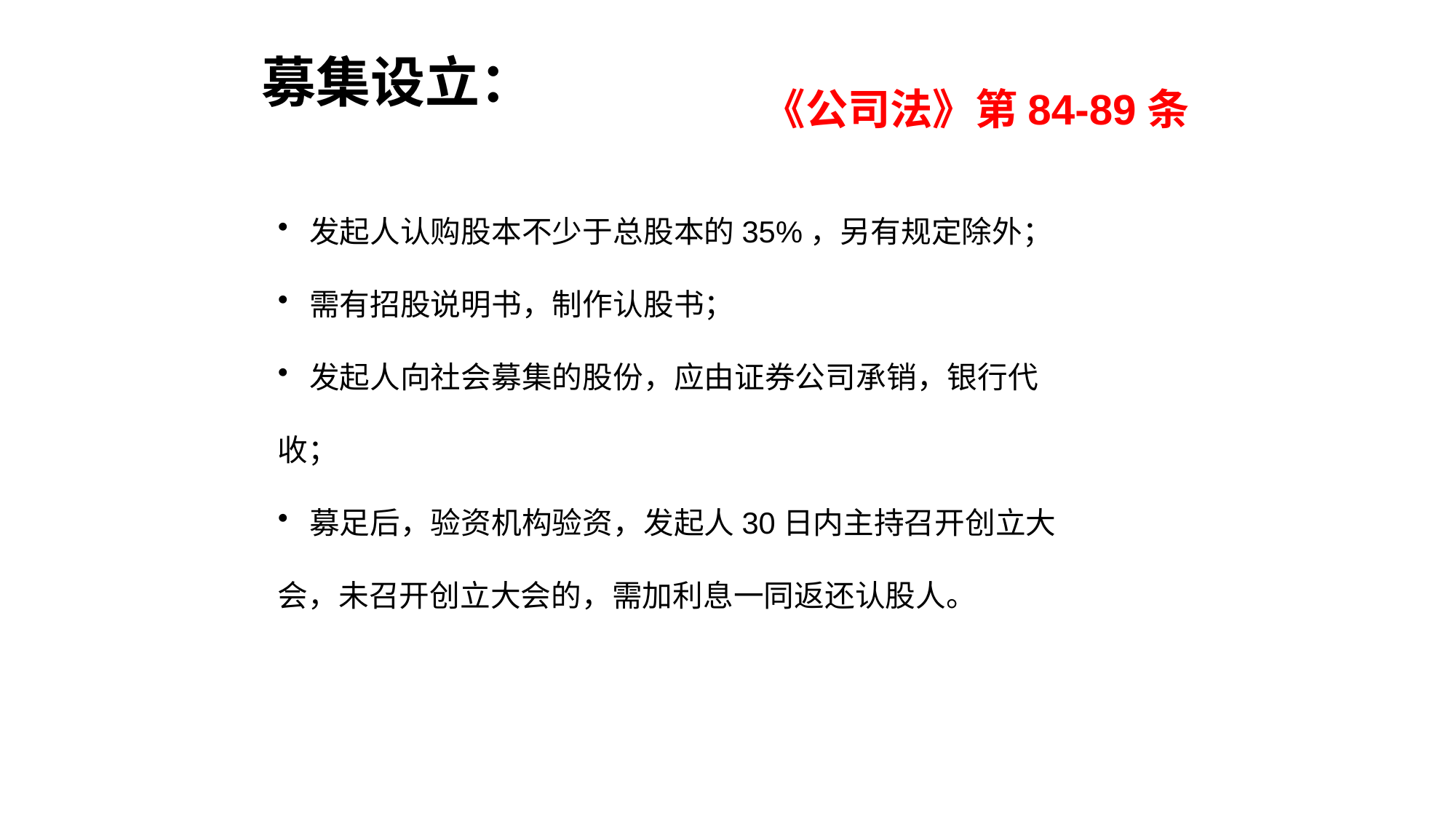

募集设立：
《公司法》第84-89条
  发起人认购股本不少于总股本的35%，另有规定除外；
  需有招股说明书，制作认股书；
  发起人向社会募集的股份，应由证券公司承销，银行代收；
  募足后，验资机构验资，发起人30日内主持召开创立大会，未召开创立大会的，需加利息一同返还认股人。